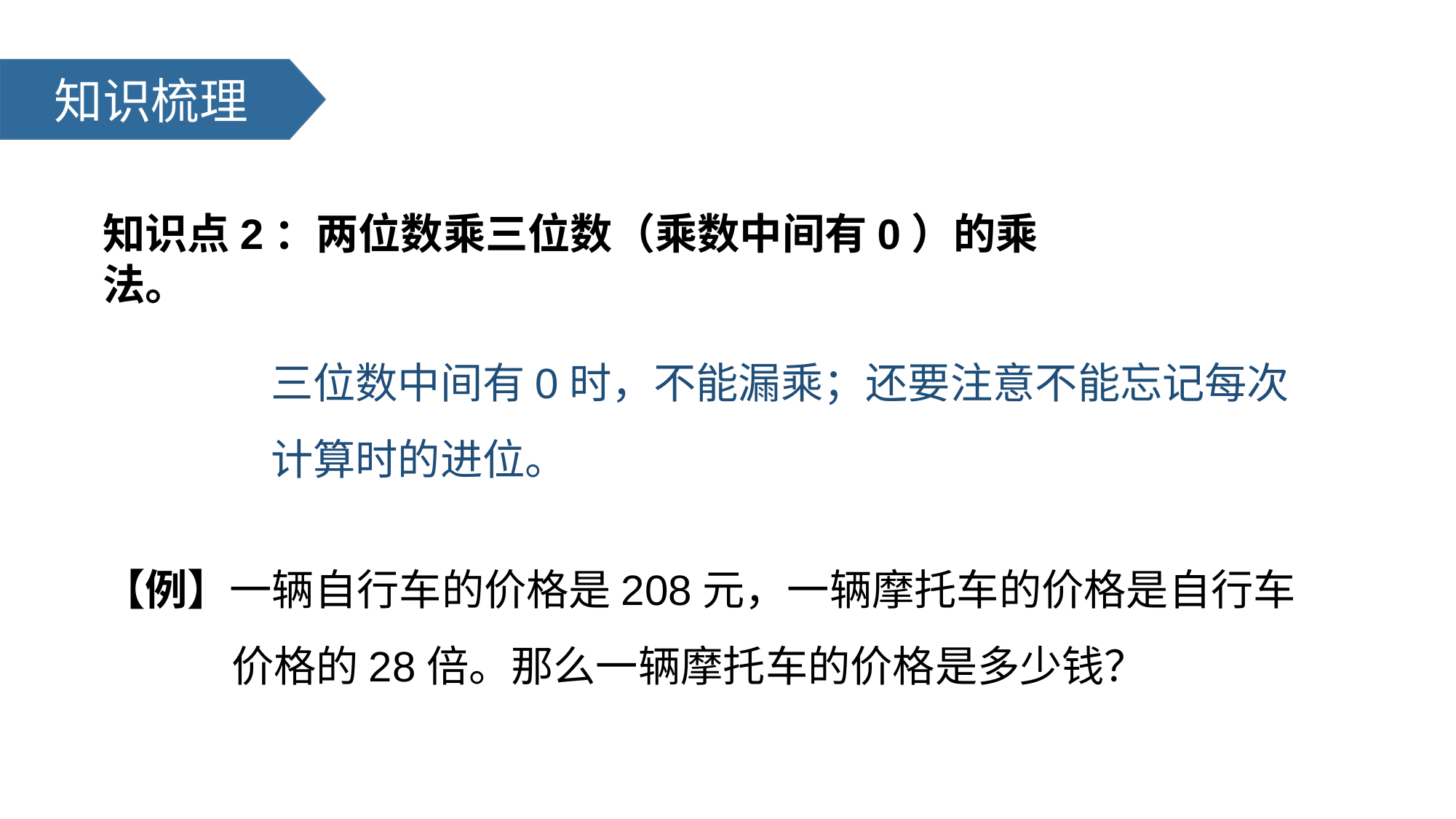

知识梳理
知识点2：两位数乘三位数（乘数中间有0）的乘法。
三位数中间有0时，不能漏乘；还要注意不能忘记每次计算时的进位。
【例】一辆自行车的价格是208元，一辆摩托车的价格是自行车价格的28倍。那么一辆摩托车的价格是多少钱？